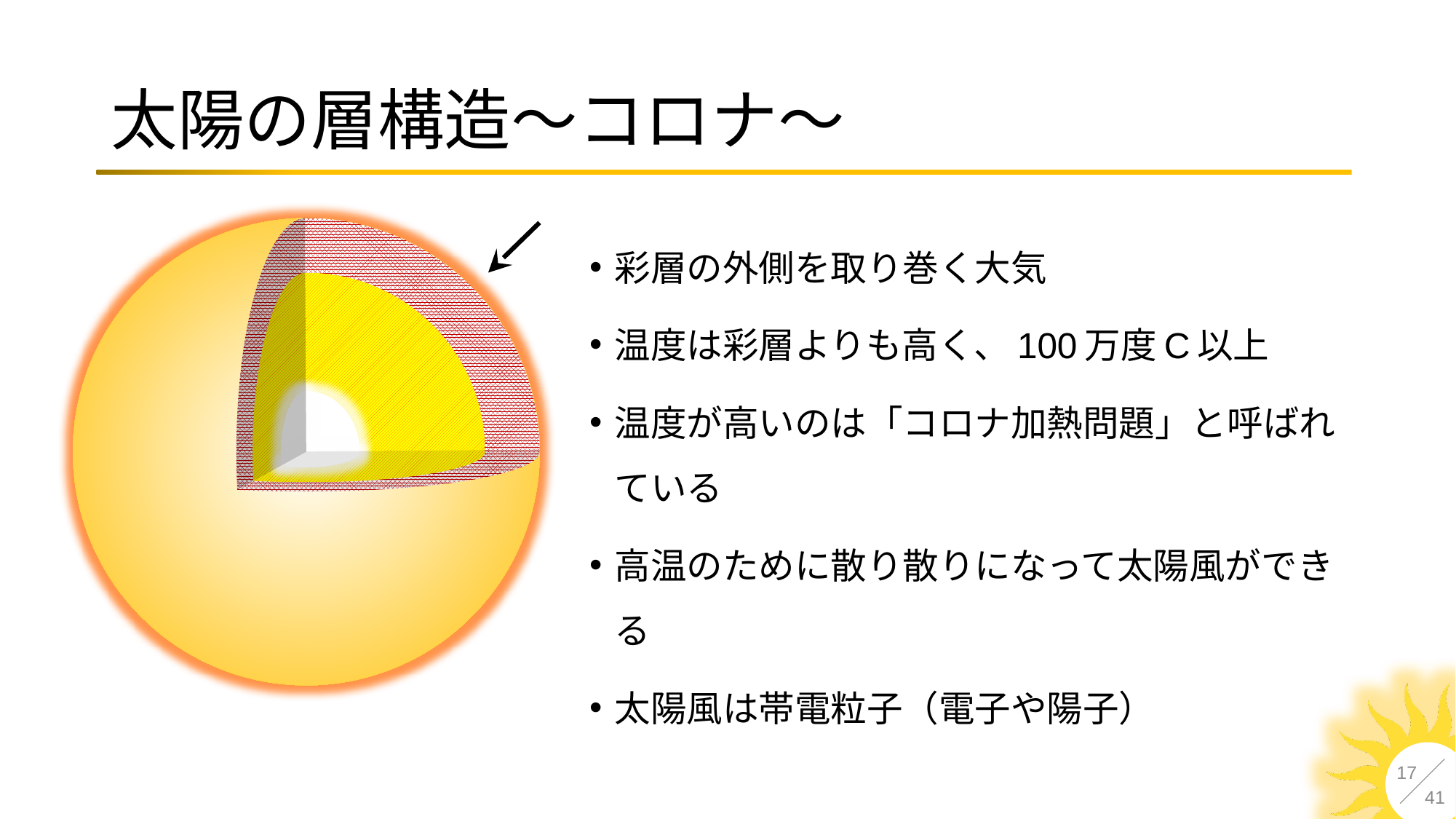

# 太陽の層構造～コロナ～

彩層の外側を取り巻く大気
温度は彩層よりも高く、100万度C以上
温度が高いのは「コロナ加熱問題」と呼ばれている
高温のために散り散りになって太陽風ができる
太陽風は帯電粒子（電子や陽子）
17